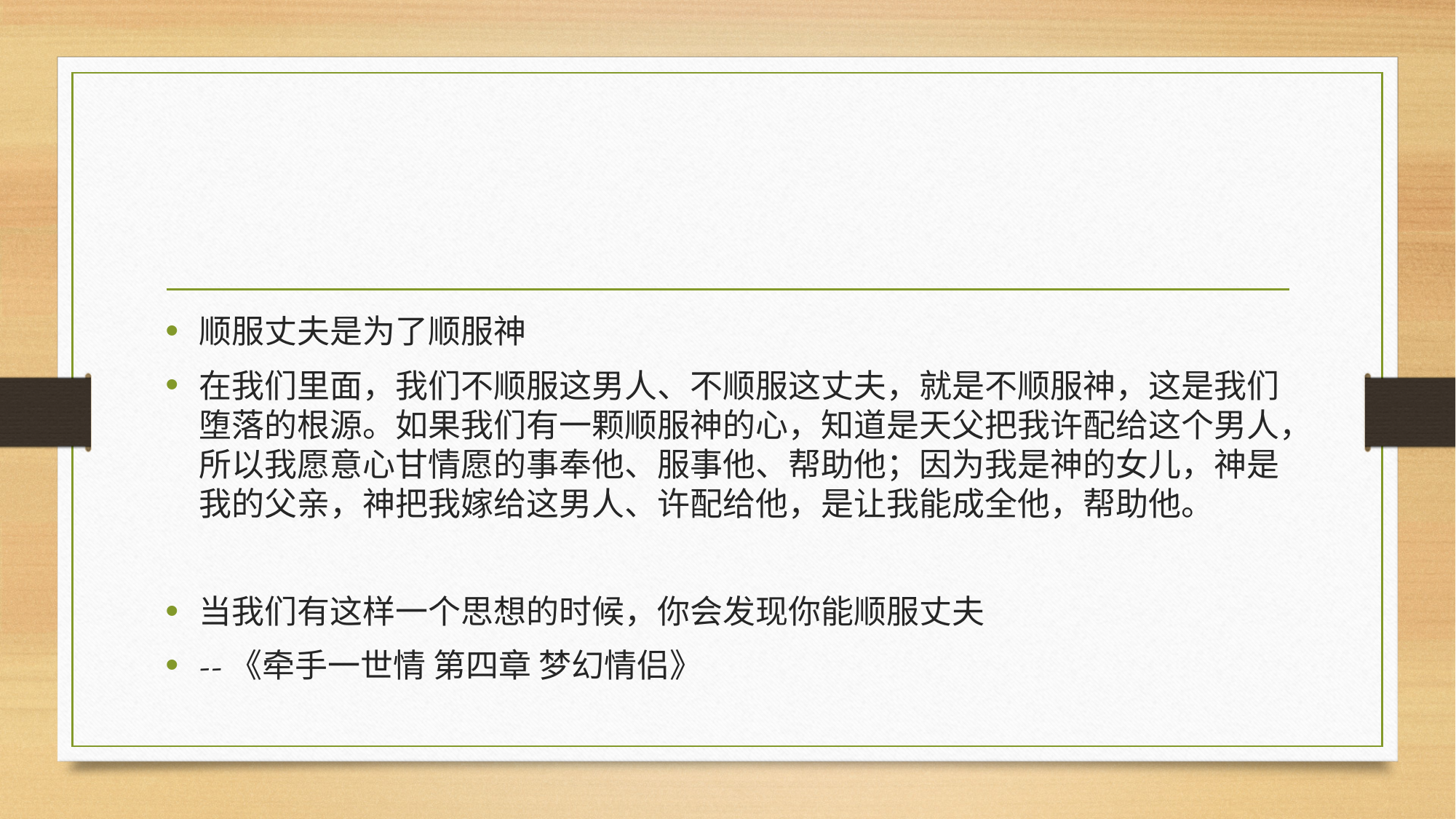

#
顺服丈夫是为了顺服神
在我们里面，我们不顺服这男人、不顺服这丈夫，就是不顺服神，这是我们堕落的根源。如果我们有一颗顺服神的心，知道是天父把我许配给这个男人，所以我愿意心甘情愿的事奉他、服事他、帮助他；因为我是神的女儿，神是我的父亲，神把我嫁给这男人、许配给他，是让我能成全他，帮助他。

当我们有这样一个思想的时候，你会发现你能顺服丈夫
--《牵手一世情 第四章 梦幻情侣》